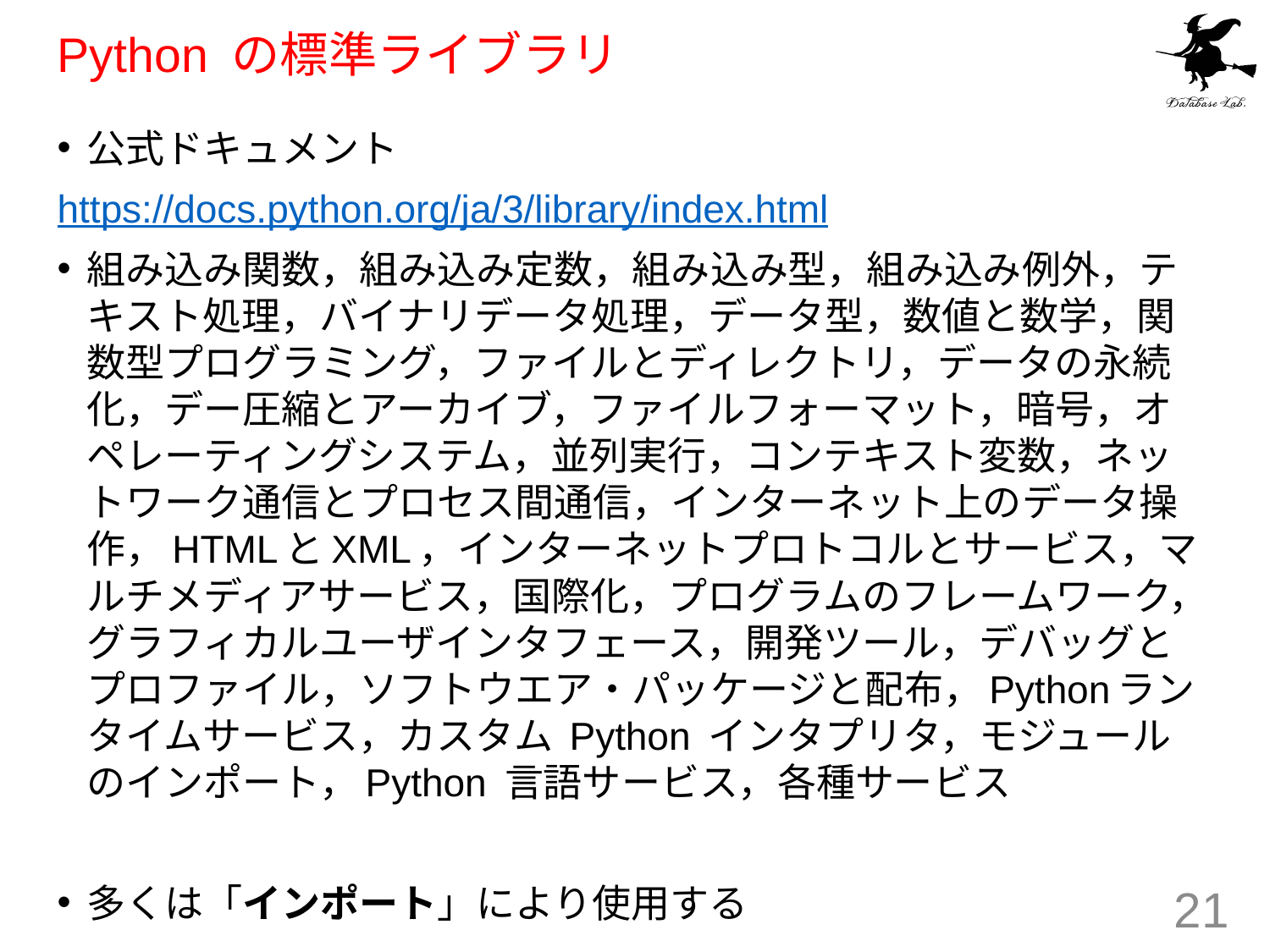

# Python の標準ライブラリ
公式ドキュメント
https://docs.python.org/ja/3/library/index.html
組み込み関数，組み込み定数，組み込み型，組み込み例外，テキスト処理，バイナリデータ処理，データ型，数値と数学，関数型プログラミング，ファイルとディレクトリ，データの永続化，デー圧縮とアーカイブ，ファイルフォーマット，暗号，オペレーティングシステム，並列実行，コンテキスト変数，ネットワーク通信とプロセス間通信，インターネット上のデータ操作，HTMLとXML，インターネットプロトコルとサービス，マルチメディアサービス，国際化，プログラムのフレームワーク，グラフィカルユーザインタフェース，開発ツール，デバッグとプロファイル，ソフトウエア・パッケージと配布，Pythonランタイムサービス，カスタム Python インタプリタ，モジュールのインポート，Python 言語サービス，各種サービス

多くは「インポート」により使用する
21